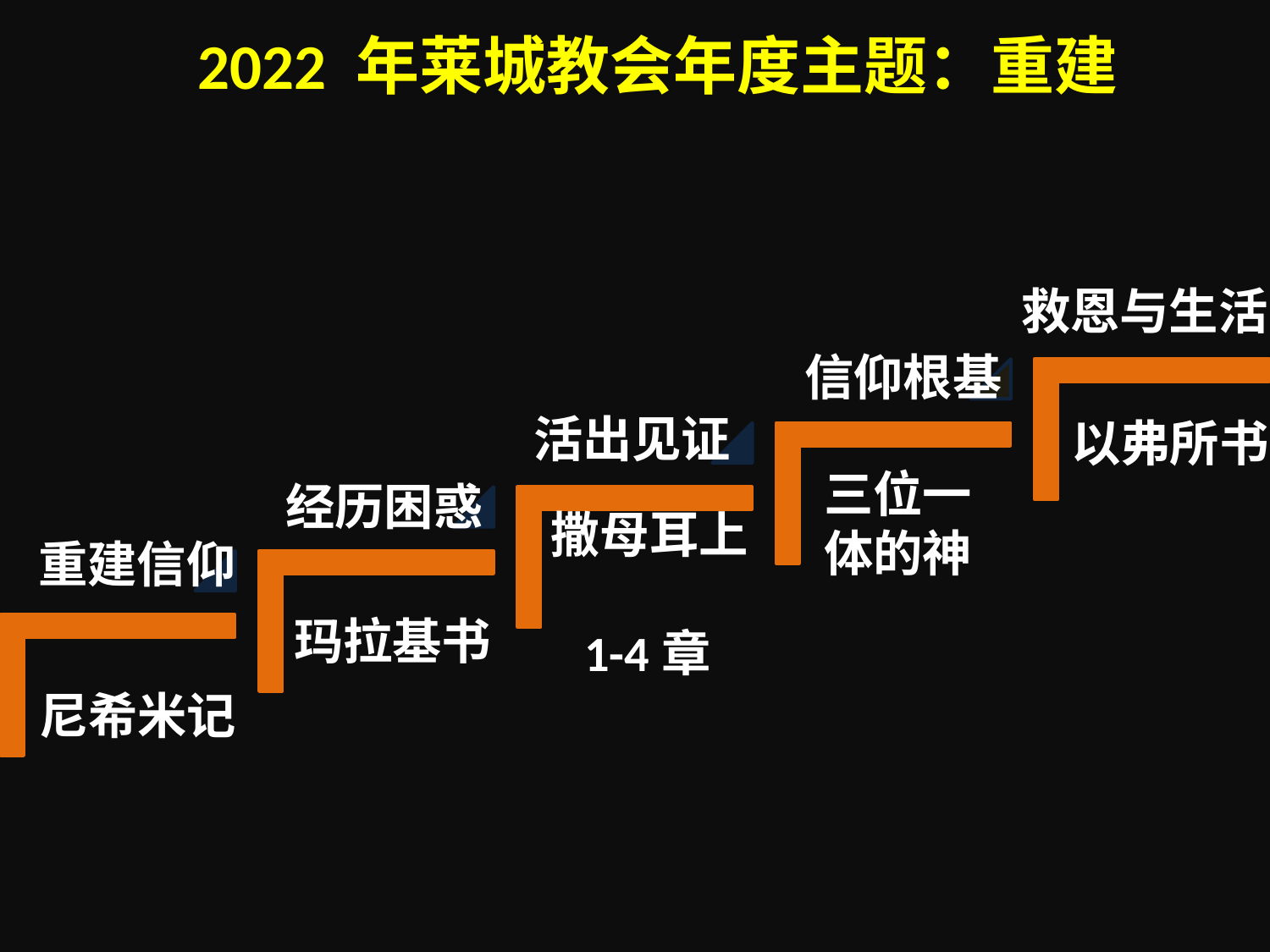

2022 年莱城教会年度主题：重建

救恩与生活
信仰根基
活出见证
以弗所书
经历困惑
三位一体的神
重建信仰
撒母耳上
   1-4章
玛拉基书
尼希米记